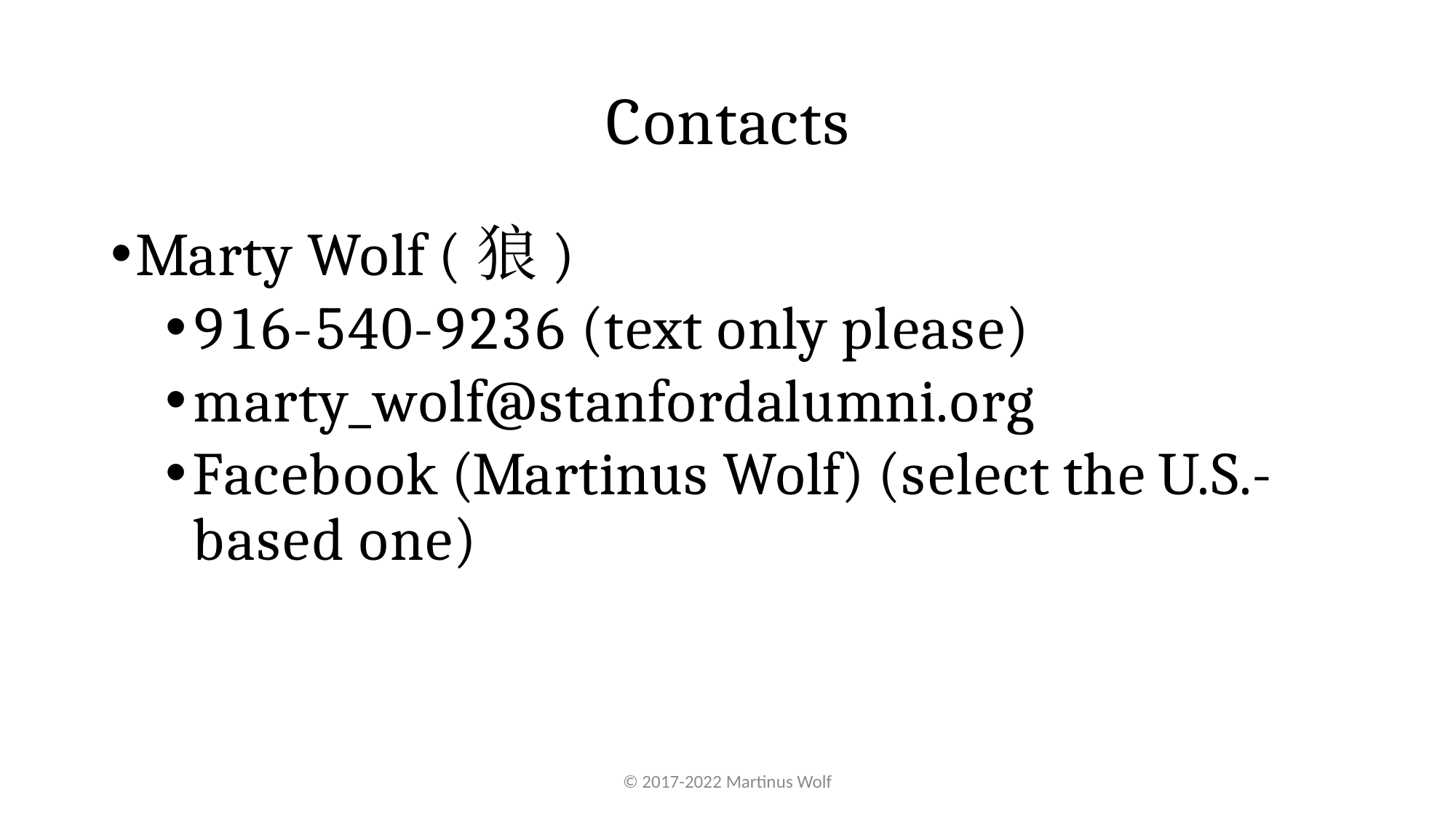

# Contacts
Marty Wolf (狼)
916-540-9236 (text only please)
marty_wolf@stanfordalumni.org
Facebook (Martinus Wolf) (select the U.S.-based one)

© 2017-2022 Martinus Wolf